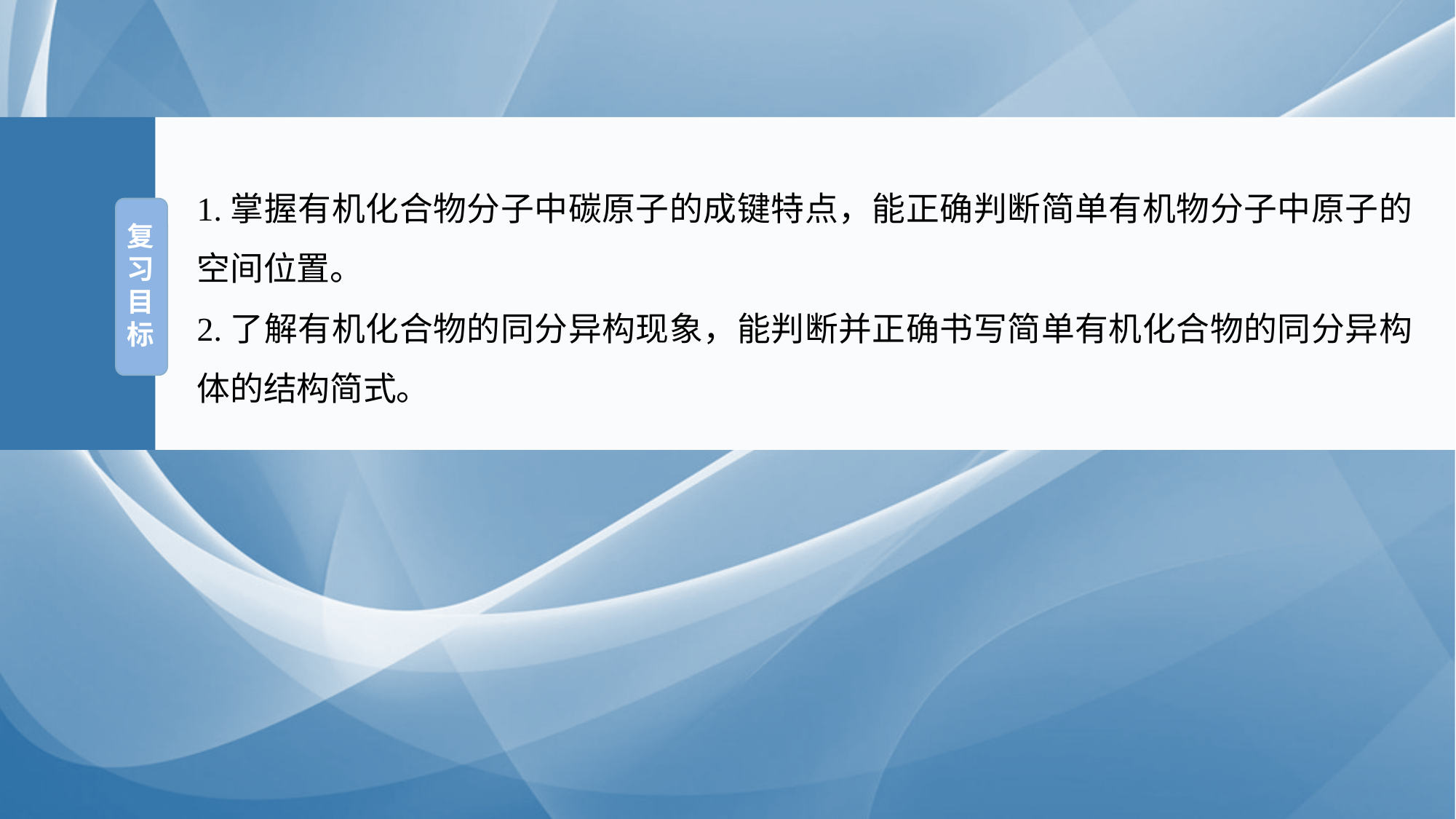

1.掌握有机化合物分子中碳原子的成键特点，能正确判断简单有机物分子中原子的空间位置。
2.了解有机化合物的同分异构现象，能判断并正确书写简单有机化合物的同分异构体的结构简式。

复
习
目
标